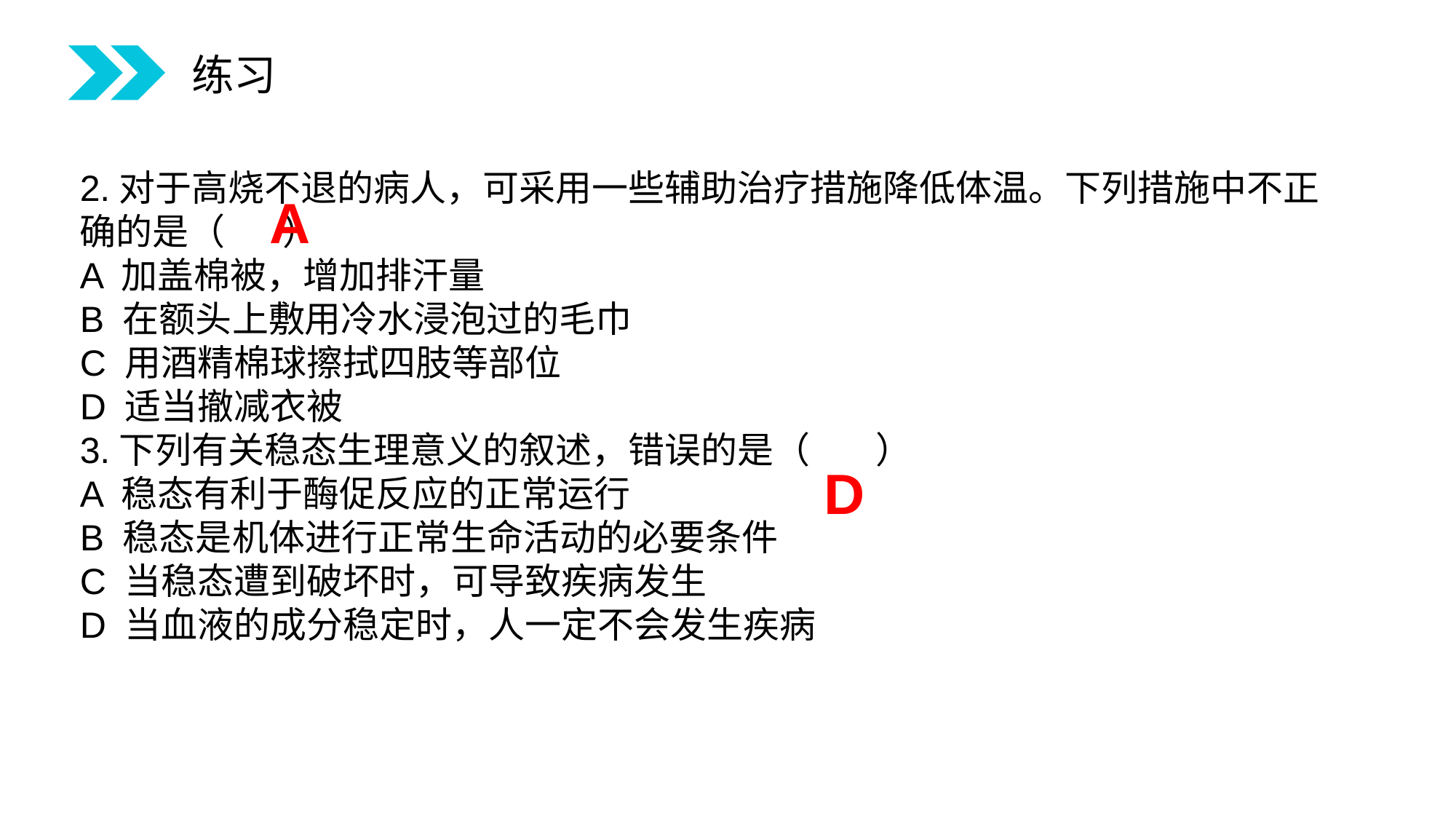

练习
2.对于高烧不退的病人，可采用一些辅助治疗措施降低体温。下列措施中不正确的是（       ）
A 加盖棉被，增加排汗量
B 在额头上敷用冷水浸泡过的毛巾
C 用酒精棉球擦拭四肢等部位
D 适当撤减衣被
3.下列有关稳态生理意义的叙述，错误的是（        ）
A 稳态有利于酶促反应的正常运行
B 稳态是机体进行正常生命活动的必要条件
C 当稳态遭到破坏时，可导致疾病发生
D 当血液的成分稳定时，人一定不会发生疾病
A
D